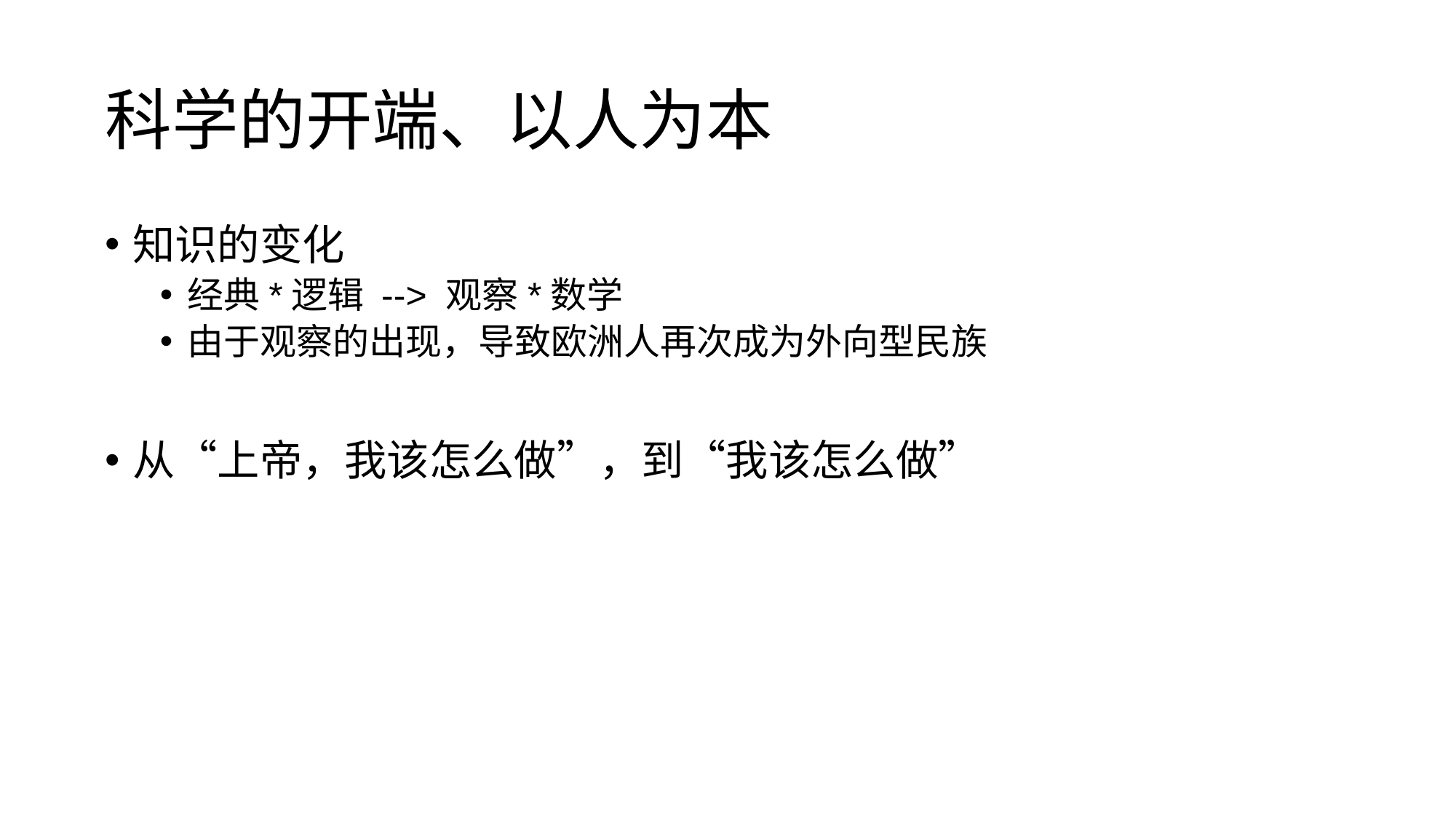

# 科学的开端、以人为本
知识的变化
经典*逻辑 --> 观察*数学
由于观察的出现，导致欧洲人再次成为外向型民族

从“上帝，我该怎么做”，到“我该怎么做”